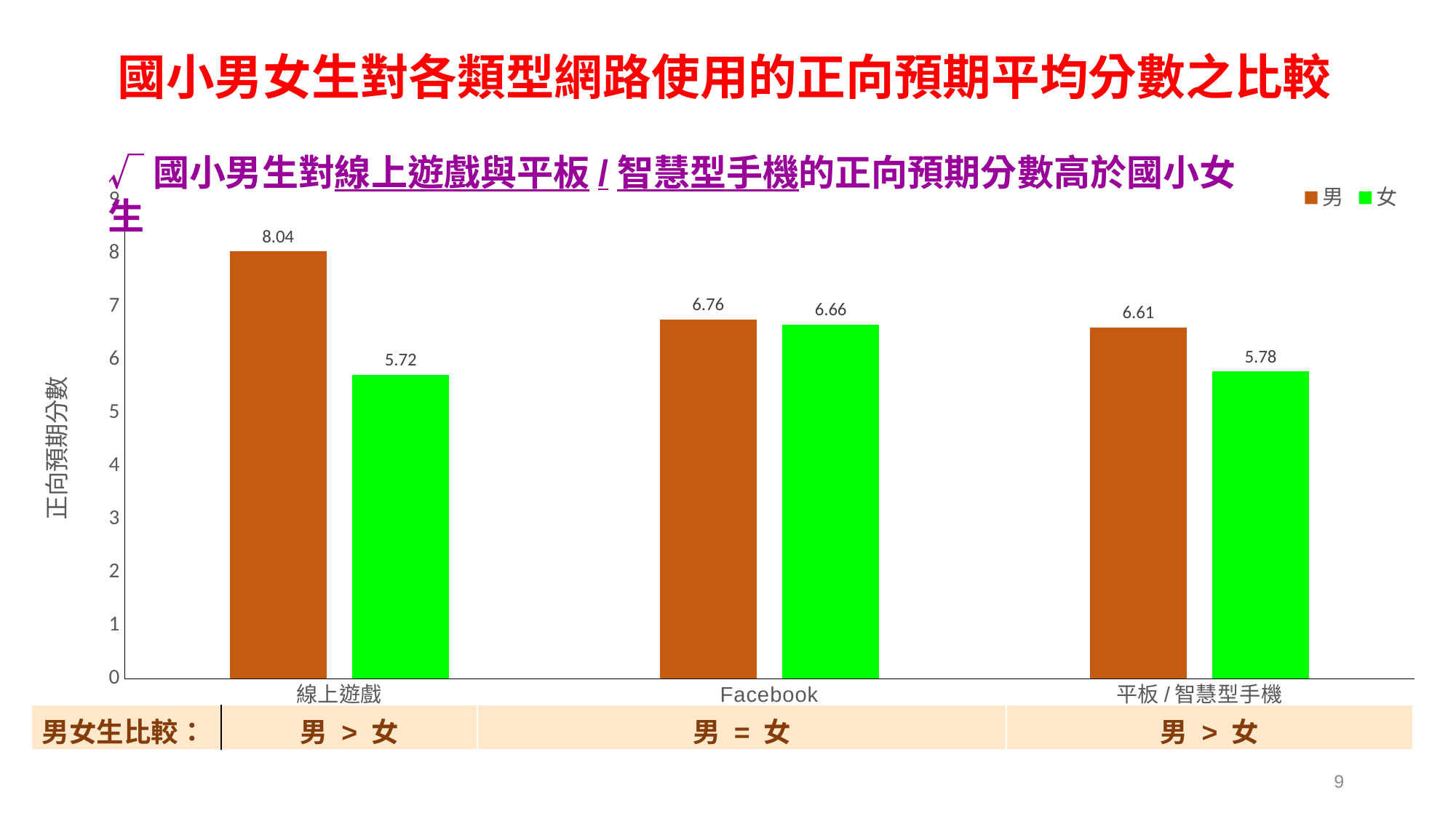

# 國小男女生對各類型網路使用的正向預期平均分數之比較
√國小男生對線上遊戲與平板/智慧型手機的正向預期分數高於國小女生

### Chart

| Category | 男 | 女 |
|---|---|---|
| 線上遊戲 | 8.04 | 5.72 |
| Facebook | 6.76 | 6.66 |
| 平板/智慧型手機 | 6.61 | 5.78 |
| 男女生比較： | 男 > 女 | 男 = 女 | 男 > 女 |
| --- | --- | --- | --- |
9